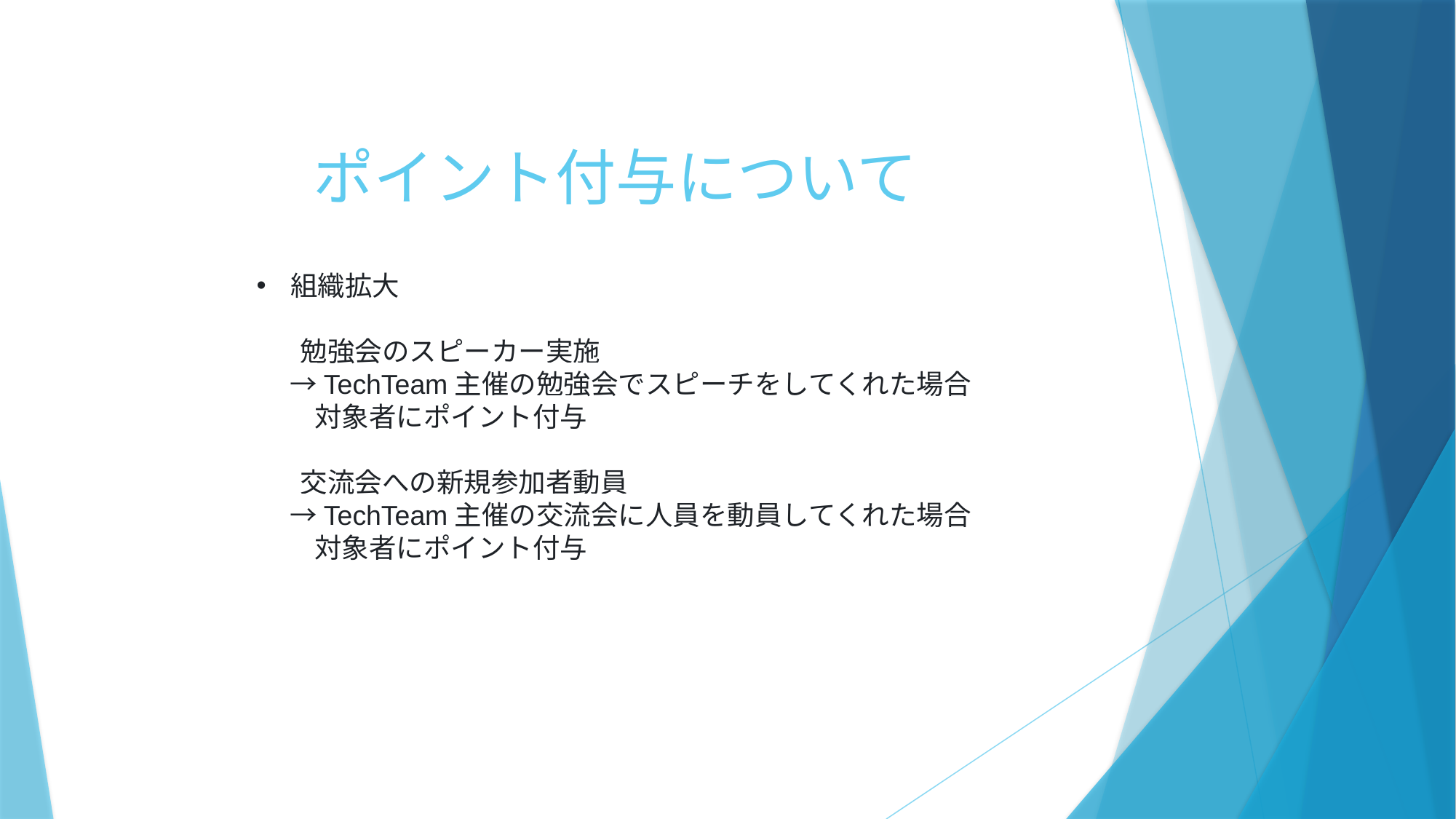

# ポイント付与について
組織拡大

      勉強会のスピーカー実施
　 →TechTeam主催の勉強会でスピーチをしてくれた場合
　     対象者にポイント付与

      交流会への新規参加者動員
　 →TechTeam主催の交流会に人員を動員してくれた場合
　     対象者にポイント付与